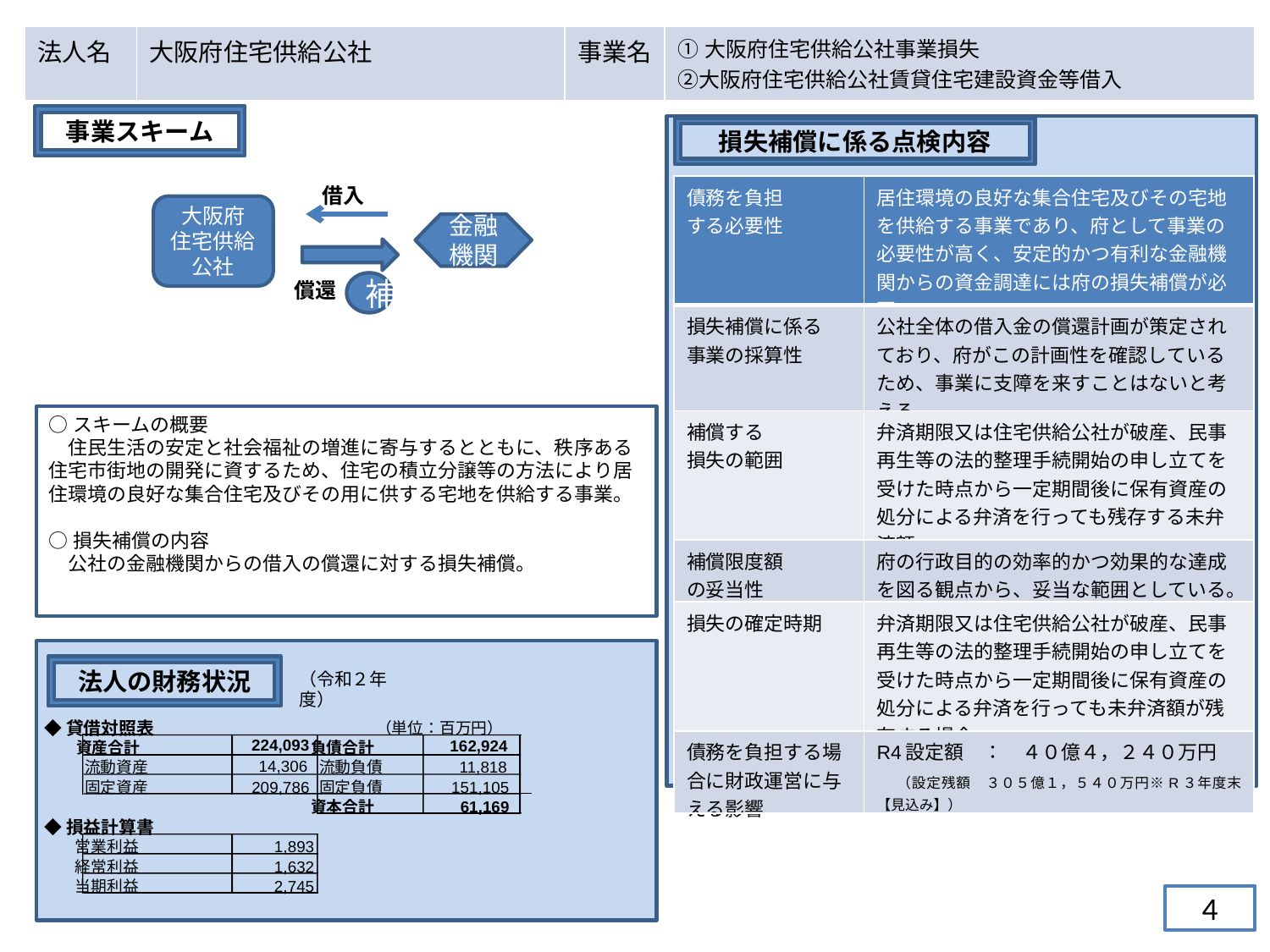

| 法人名 | 大阪府住宅供給公社 | 事業名 | ①大阪府住宅供給公社事業損失 ②大阪府住宅供給公社賃貸住宅建設資金等借入 |
| --- | --- | --- | --- |
事業スキーム

損失補償に係る点検内容
借入
| 債務を負担 する必要性 | 居住環境の良好な集合住宅及びその宅地を供給する事業であり、府として事業の必要性が高く、安定的かつ有利な金融機関からの資金調達には府の損失補償が必要。 |
| --- | --- |
| 損失補償に係る 事業の採算性 | 公社全体の借入金の償還計画が策定されており、府がこの計画性を確認しているため、事業に支障を来すことはないと考える。 |
| 補償する 損失の範囲 | 弁済期限又は住宅供給公社が破産、民事再生等の法的整理手続開始の申し立てを受けた時点から一定期間後に保有資産の処分による弁済を行っても残存する未弁済額。 |
| 補償限度額 の妥当性 | 府の行政目的の効率的かつ効果的な達成を図る観点から、妥当な範囲としている。 |
| 損失の確定時期 | 弁済期限又は住宅供給公社が破産、民事再生等の法的整理手続開始の申し立てを受けた時点から一定期間後に保有資産の処分による弁済を行っても未弁済額が残存する場合。 |
| 債務を負担する場合に財政運営に与える影響 | R4設定額　：　４０億４，２４０万円　 　（設定残額　３０５億１，５４０万円※R３年度末【見込み】） |
大阪府
住宅供給
公社

金融機関
償還
補
○スキームの概要
　住民生活の安定と社会福祉の増進に寄与するとともに、秩序ある住宅市街地の開発に資するため、住宅の積立分譲等の方法により居住環境の良好な集合住宅及びその用に供する宅地を供給する事業。
○損失補償の内容
　公社の金融機関からの借入の償還に対する損失補償。

法人の財務状況
（令和２年度）

◆貸借対照表
（単位：百万円）

224,093

162,924
資産合計
負債合計

14,306
　流動資産
　流動負債
11,818

　固定資産
209,786
　固定負債
151,105

資本合計
61,169

◆損益計算書

営業利益
1,893

経常利益
1,632

当期利益
2,745

4